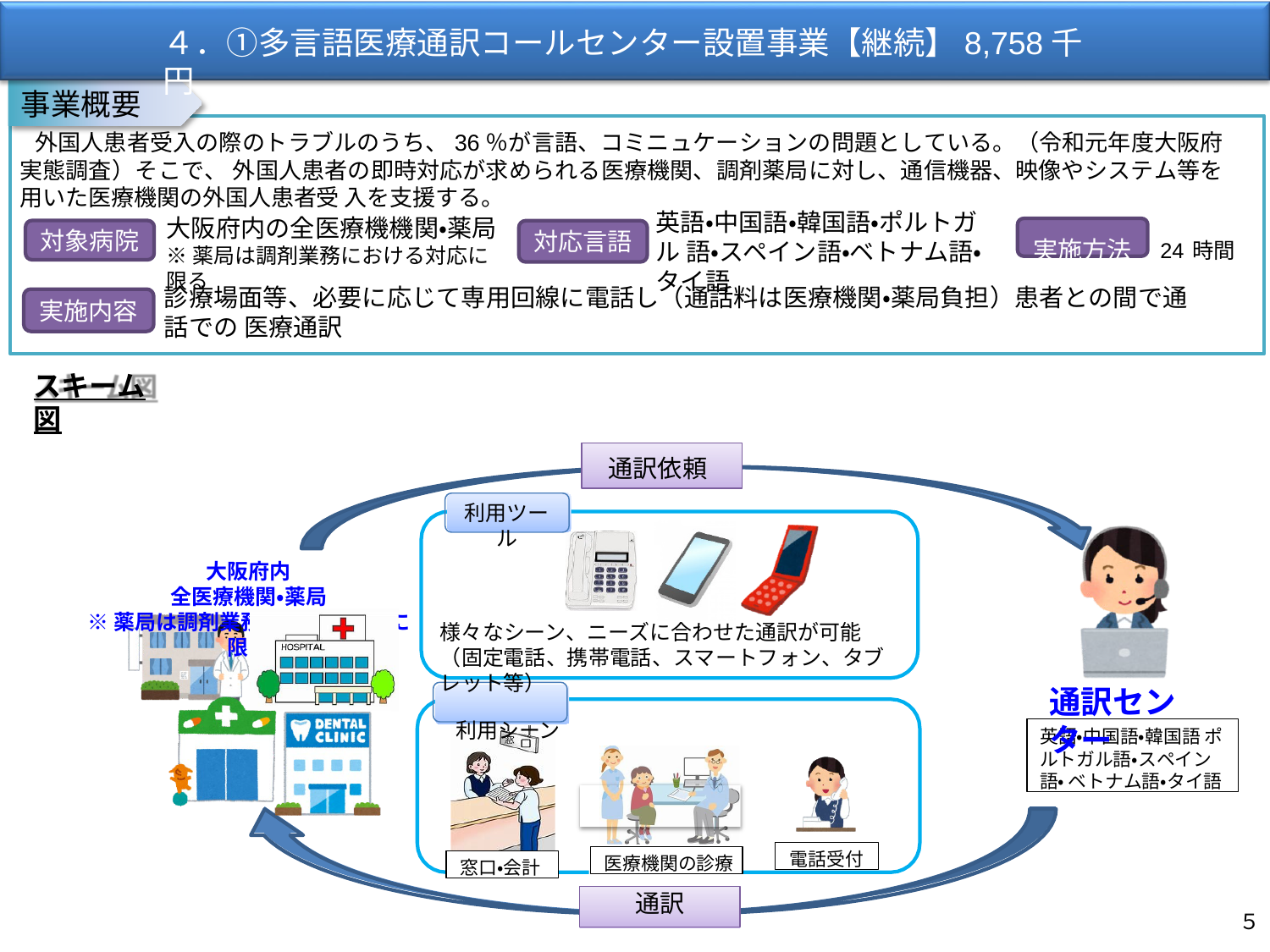

# ４．①多言語医療通訳コールセンター設置事業【継続】8,758千円

事業概要
外国人患者受入の際のトラブルのうち、36％が言語、コミニュケーションの問題としている。（令和元年度大阪府実態調査）そこで、 外国人患者の即時対応が求められる医療機関、調剤薬局に対し、通信機器、映像やシステム等を用いた医療機関の外国人患者受 入を支援する。

英語・中国語・韓国語・ポルトガル 語・スペイン語・ベトナム語・タイ語
大阪府内の全医療機機関・薬局
※薬局は調剤業務における対応に限る

実施方法	24時間

対象病院
対応言語
診療場面等、必要に応じて専用回線に電話し（通話料は医療機関・薬局負担）患者との間で通話での 医療通訳

実施内容

スキーム図

通訳依頼

利用ツール
大阪府内
全医療機関・薬局
※薬局は調剤業務における対応に限る

様々なシーン、ニーズに合わせた通訳が可能
（固定電話、携帯電話、スマートフォン、タブレット等）
利用シーン

通訳センター

英語・中国語・韓国語 ポルトガル語・スペイン語・ ベトナム語・タイ語

電話受付

医療機関の診療
窓口・会計

通訳

５